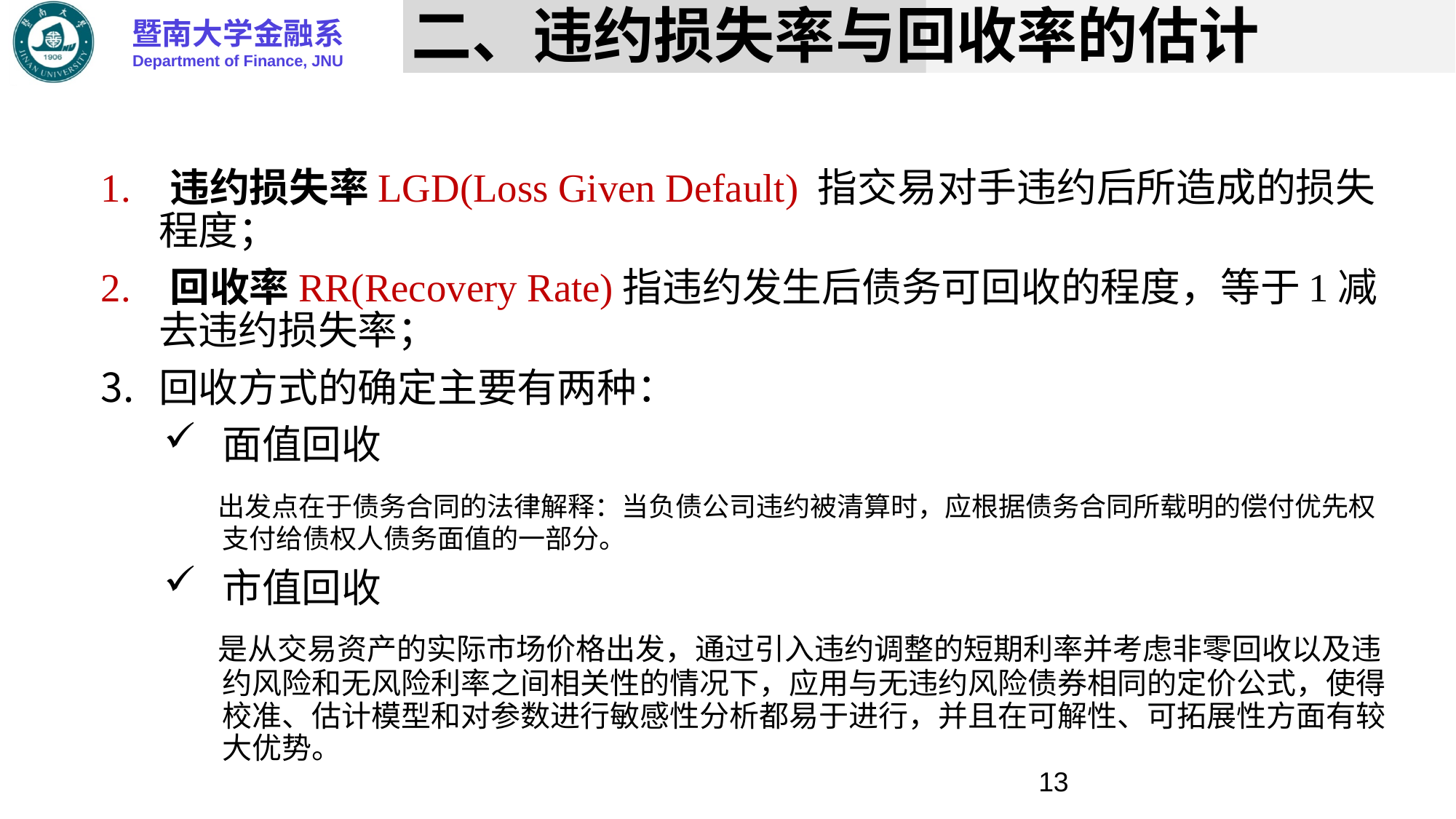

# 二、违约损失率与回收率的估计
1.   违约损失率LGD(Loss Given Default) 指交易对手违约后所造成的损失程度；
2.   回收率RR(Recovery Rate)指违约发生后债务可回收的程度，等于1减去违约损失率；
回收方式的确定主要有两种：
面值回收
     出发点在于债务合同的法律解释：当负债公司违约被清算时，应根据债务合同所载明的偿付优先权支付给债权人债务面值的一部分。
市值回收
     是从交易资产的实际市场价格出发，通过引入违约调整的短期利率并考虑非零回收以及违约风险和无风险利率之间相关性的情况下，应用与无违约风险债券相同的定价公式，使得校准、估计模型和对参数进行敏感性分析都易于进行，并且在可解性、可拓展性方面有较大优势。
13